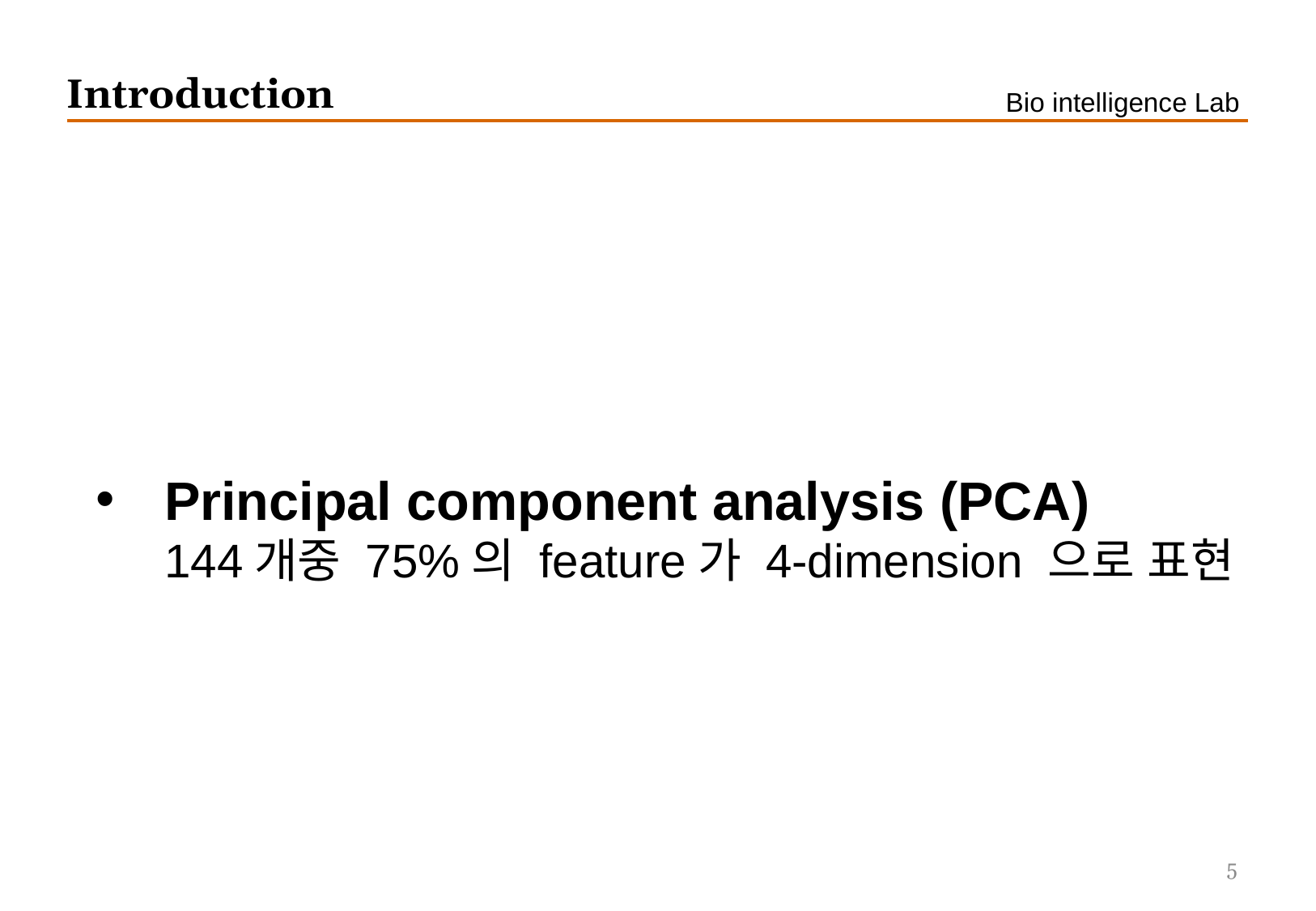

# Introduction

Principal component analysis (PCA)
	144개중 75%의 feature가 4-dimension 으로 표현
5